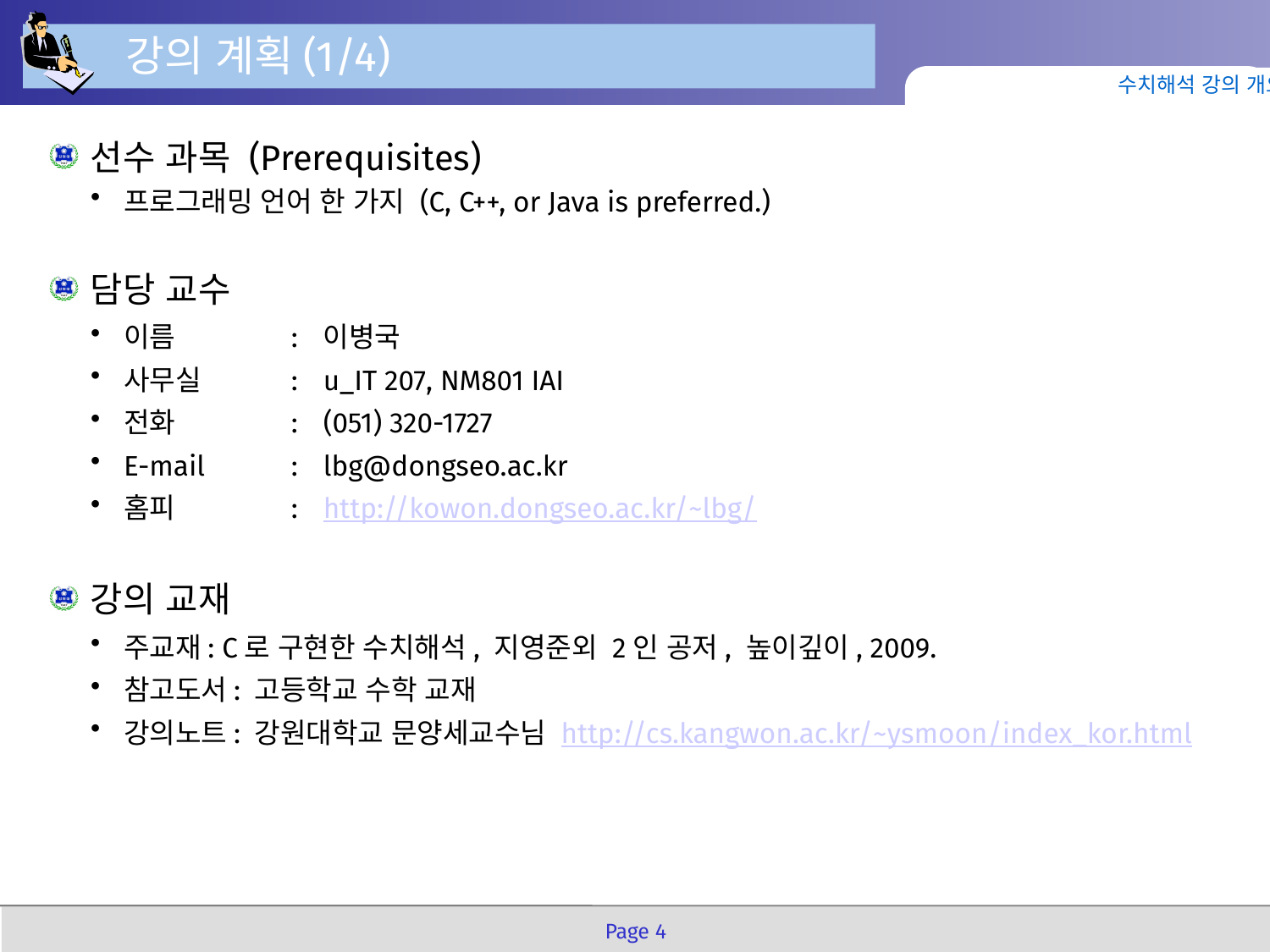

강의 계획(1/4)
수치해석 강의 개요
선수 과목 (Prerequisites)
프로그래밍 언어 한 가지 (C, C++, or Java is preferred.)

담당 교수
이름	:	이병국
사무실	:	u_IT 207, NM801 IAI
전화	:	(051) 320-1727
E-mail	:	lbg@dongseo.ac.kr
홈피	: 	http://kowon.dongseo.ac.kr/~lbg/

강의 교재
주교재: C로 구현한 수치해석, 지영준외 2인 공저, 높이깊이, 2009.
참고도서: 고등학교 수학 교재
강의노트: 강원대학교 문양세교수님 http://cs.kangwon.ac.kr/~ysmoon/index_kor.html

Page 4